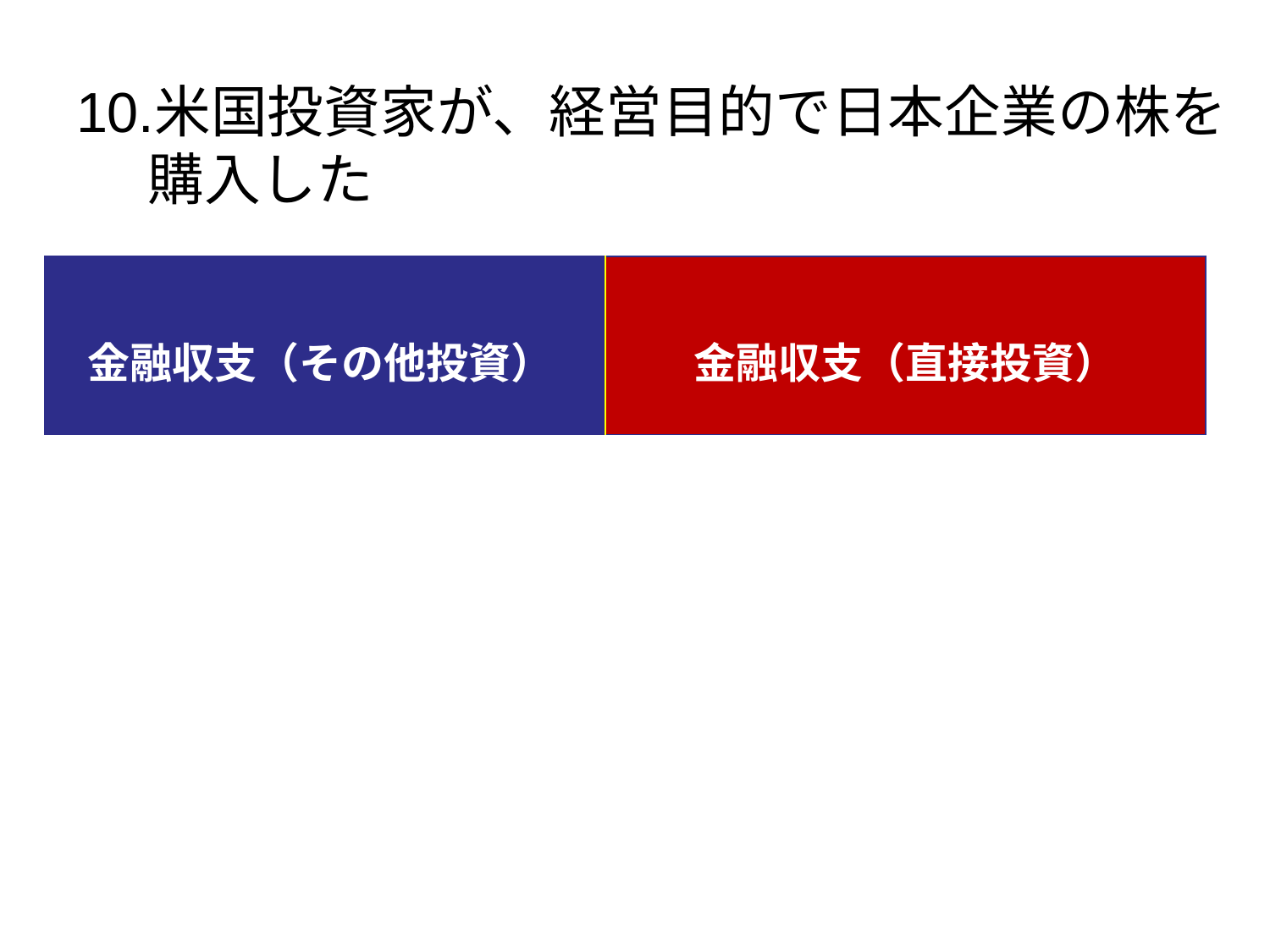

米国投資家が、経営目的で日本企業の株を購入した

| 金融収支（その他投資） | 金融収支（直接投資） |
| --- | --- |